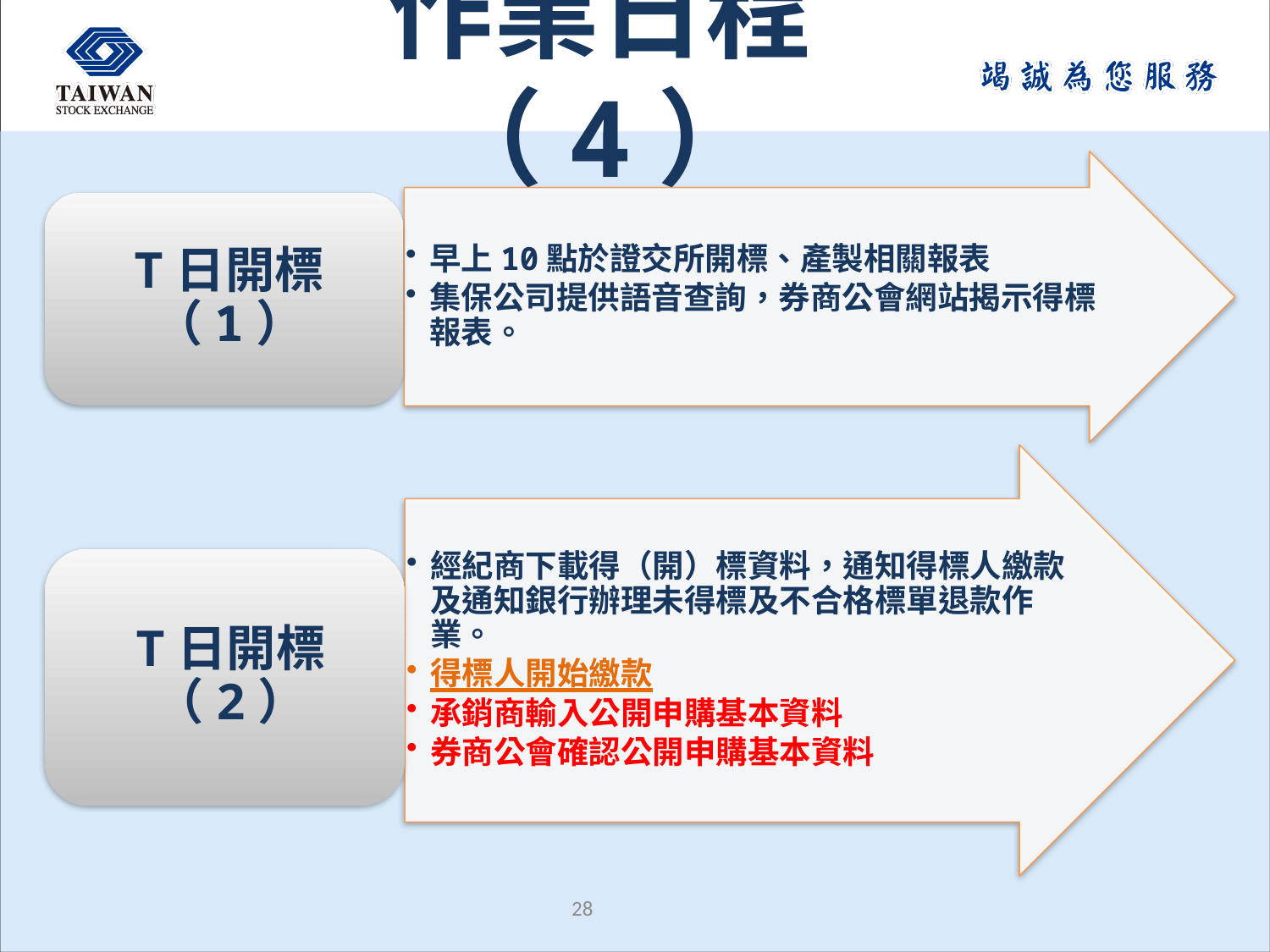

# 作業日程（4）
早上10點於證交所開標、產製相關報表
集保公司提供語音查詢，券商公會網站揭示得標報表。
T日開標（1）
經紀商下載得（開）標資料，通知得標人繳款及通知銀行辦理未得標及不合格標單退款作業。
得標人開始繳款
承銷商輸入公開申購基本資料
券商公會確認公開申購基本資料
T日開標（2）
28